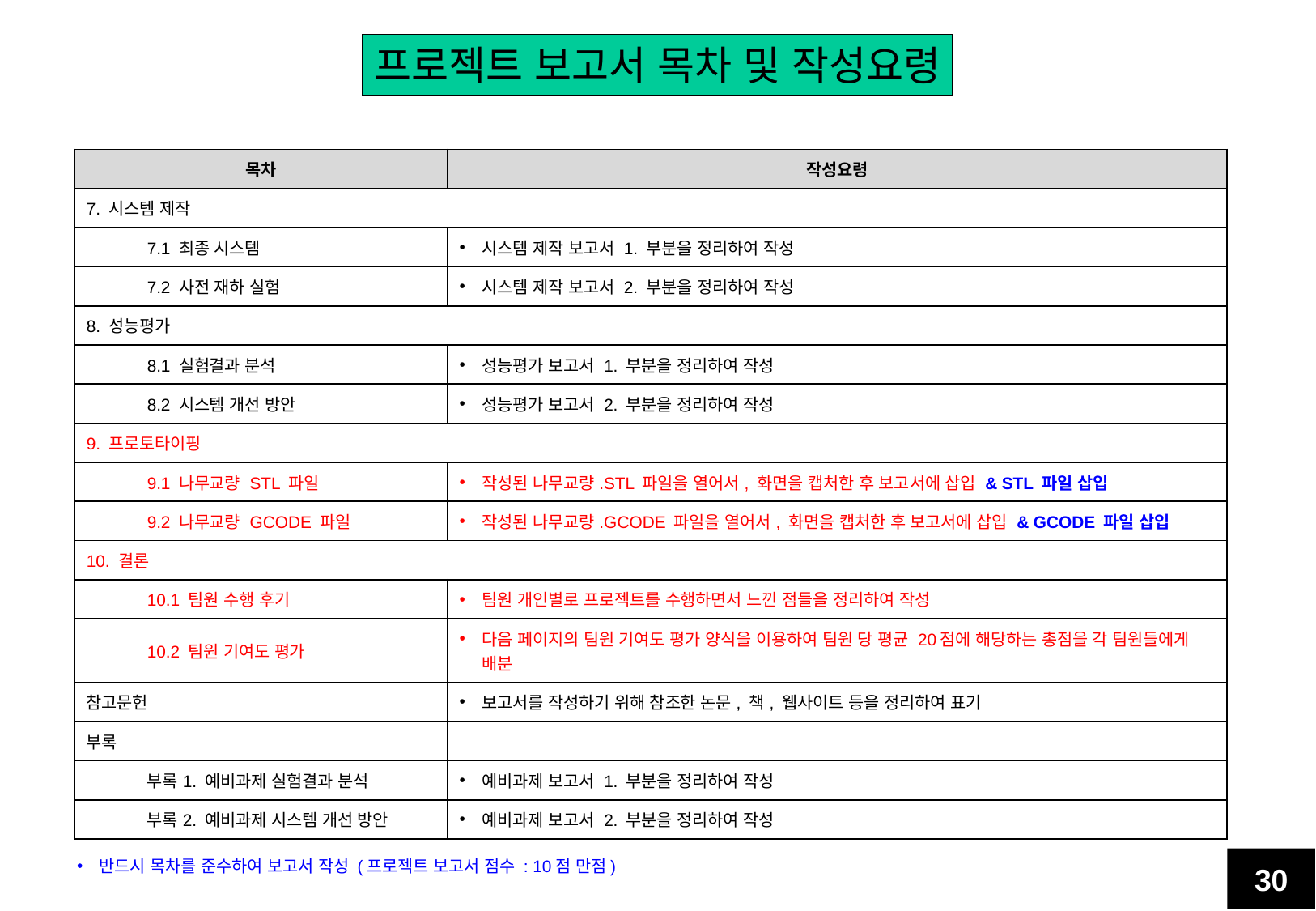

프로젝트 보고서 목차 및 작성요령
| 목차 | 작성요령 |
| --- | --- |
| 7. 시스템 제작 |  |
| 7.1 최종 시스템 | 시스템 제작 보고서 1. 부분을 정리하여 작성 |
| 7.2 사전 재하 실험 | 시스템 제작 보고서 2. 부분을 정리하여 작성 |
| 8. 성능평가 |  |
| 8.1 실험결과 분석 | 성능평가 보고서 1. 부분을 정리하여 작성 |
| 8.2 시스템 개선 방안 | 성능평가 보고서 2. 부분을 정리하여 작성 |
| 9. 프로토타이핑 |  |
| 9.1 나무교량 STL 파일 | 작성된 나무교량.STL 파일을 열어서, 화면을 캡처한 후 보고서에 삽입 & STL 파일 삽입 |
| 9.2 나무교량 GCODE 파일 | 작성된 나무교량.GCODE 파일을 열어서, 화면을 캡처한 후 보고서에 삽입 & GCODE 파일 삽입 |
| 10. 결론 |  |
| 10.1 팀원 수행 후기 | 팀원 개인별로 프로젝트를 수행하면서 느낀 점들을 정리하여 작성 |
| 10.2 팀원 기여도 평가 | 다음 페이지의 팀원 기여도 평가 양식을 이용하여 팀원 당 평균 20점에 해당하는 총점을 각 팀원들에게 배분 |
| 참고문헌 | 보고서를 작성하기 위해 참조한 논문, 책, 웹사이트 등을 정리하여 표기 |
| 부록 |  |
| 부록1. 예비과제 실험결과 분석 | 예비과제 보고서 1. 부분을 정리하여 작성 |
| 부록2. 예비과제 시스템 개선 방안 | 예비과제 보고서 2. 부분을 정리하여 작성 |
반드시 목차를 준수하여 보고서 작성 (프로젝트 보고서 점수 : 10점 만점)
30